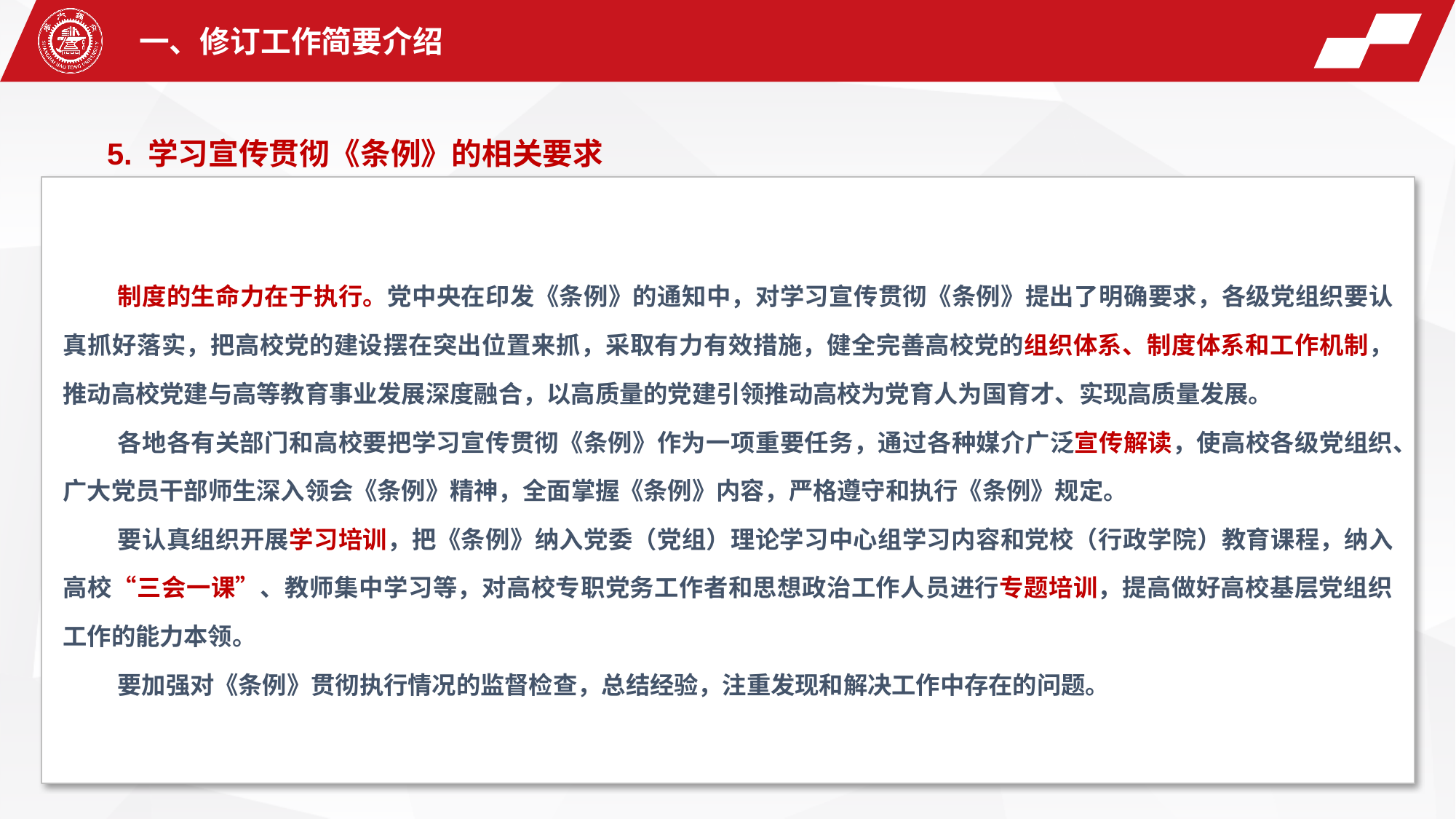

一、修订工作简要介绍
5. 学习宣传贯彻《条例》的相关要求
制度的生命力在于执行。党中央在印发《条例》的通知中，对学习宣传贯彻《条例》提出了明确要求，各级党组织要认真抓好落实，把高校党的建设摆在突出位置来抓，采取有力有效措施，健全完善高校党的组织体系、制度体系和工作机制，推动高校党建与高等教育事业发展深度融合，以高质量的党建引领推动高校为党育人为国育才、实现高质量发展。
各地各有关部门和高校要把学习宣传贯彻《条例》作为一项重要任务，通过各种媒介广泛宣传解读，使高校各级党组织、广大党员干部师生深入领会《条例》精神，全面掌握《条例》内容，严格遵守和执行《条例》规定。
要认真组织开展学习培训，把《条例》纳入党委（党组）理论学习中心组学习内容和党校（行政学院）教育课程，纳入高校“三会一课”、教师集中学习等，对高校专职党务工作者和思想政治工作人员进行专题培训，提高做好高校基层党组织工作的能力本领。
要加强对《条例》贯彻执行情况的监督检查，总结经验，注重发现和解决工作中存在的问题。